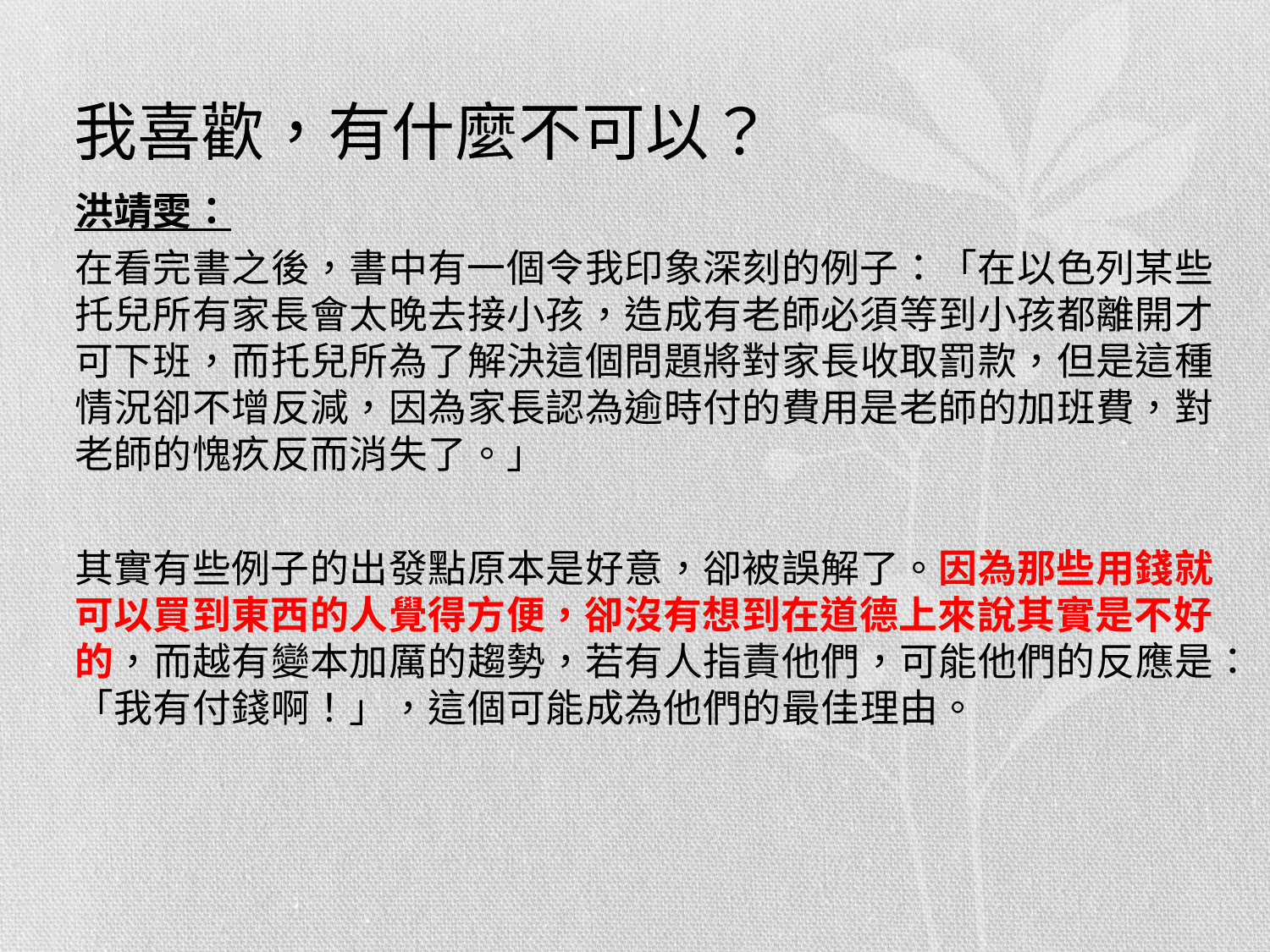

# 我喜歡，有什麼不可以？
洪靖雯：
在看完書之後，書中有一個令我印象深刻的例子：「在以色列某些托兒所有家長會太晚去接小孩，造成有老師必須等到小孩都離開才可下班，而托兒所為了解決這個問題將對家長收取罰款，但是這種情況卻不增反減，因為家長認為逾時付的費用是老師的加班費，對老師的愧疚反而消失了。」

其實有些例子的出發點原本是好意，卻被誤解了。因為那些用錢就可以買到東西的人覺得方便，卻沒有想到在道德上來說其實是不好的，而越有變本加厲的趨勢，若有人指責他們，可能他們的反應是：「我有付錢啊！」，這個可能成為他們的最佳理由。